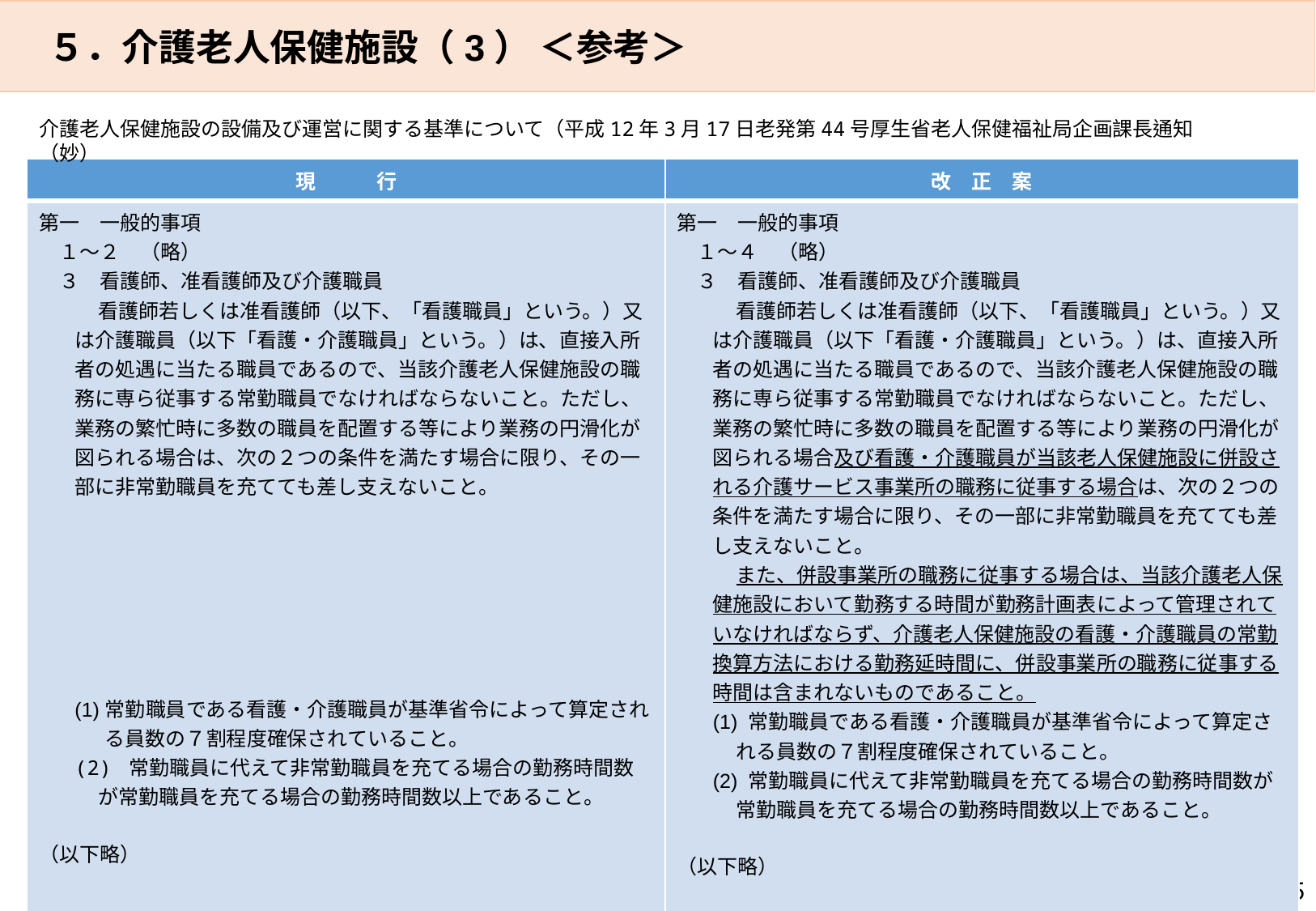

５．介護老人保健施設（3） ＜参考＞
介護老人保健施設の設備及び運営に関する基準について（平成12年3月17日老発第44号厚生省老人保健福祉局企画課長通知（妙）
| 現　　　行 | 改　正　案 |
| --- | --- |
| 第一　一般的事項 　１～２　（略） 　３　看護師、准看護師及び介護職員 看護師若しくは准看護師（以下、「看護職員」という。）又は介護職員（以下「看護・介護職員」という。）は、直接入所者の処遇に当たる職員であるので、当該介護老人保健施設の職務に専ら従事する常勤職員でなければならないこと。ただし、業務の繁忙時に多数の職員を配置する等により業務の円滑化が図られる場合は、次の２つの条件を満たす場合に限り、その一部に非常勤職員を充てても差し支えないこと。 常勤職員である看護・介護職員が基準省令によって算定される員数の７割程度確保されていること。 (2) 常勤職員に代えて非常勤職員を充てる場合の勤務時間数が常勤職員を充てる場合の勤務時間数以上であること。 （以下略） | 第一　一般的事項 　１～４　（略） 　３　看護師、准看護師及び介護職員 看護師若しくは准看護師（以下、「看護職員」という。）又は介護職員（以下「看護・介護職員」という。）は、直接入所者の処遇に当たる職員であるので、当該介護老人保健施設の職務に専ら従事する常勤職員でなければならないこと。ただし、業務の繁忙時に多数の職員を配置する等により業務の円滑化が図られる場合及び看護・介護職員が当該老人保健施設に併設される介護サービス事業所の職務に従事する場合は、次の２つの条件を満たす場合に限り、その一部に非常勤職員を充てても差し支えないこと。 また、併設事業所の職務に従事する場合は、当該介護老人保健施設において勤務する時間が勤務計画表によって管理されていなければならず、介護老人保健施設の看護・介護職員の常勤換算方法における勤務延時間に、併設事業所の職務に従事する時間は含まれないものであること。 常勤職員である看護・介護職員が基準省令によって算定される員数の７割程度確保されていること。 常勤職員に代えて非常勤職員を充てる場合の勤務時間数が常勤職員を充てる場合の勤務時間数以上であること。 （以下略） |
65